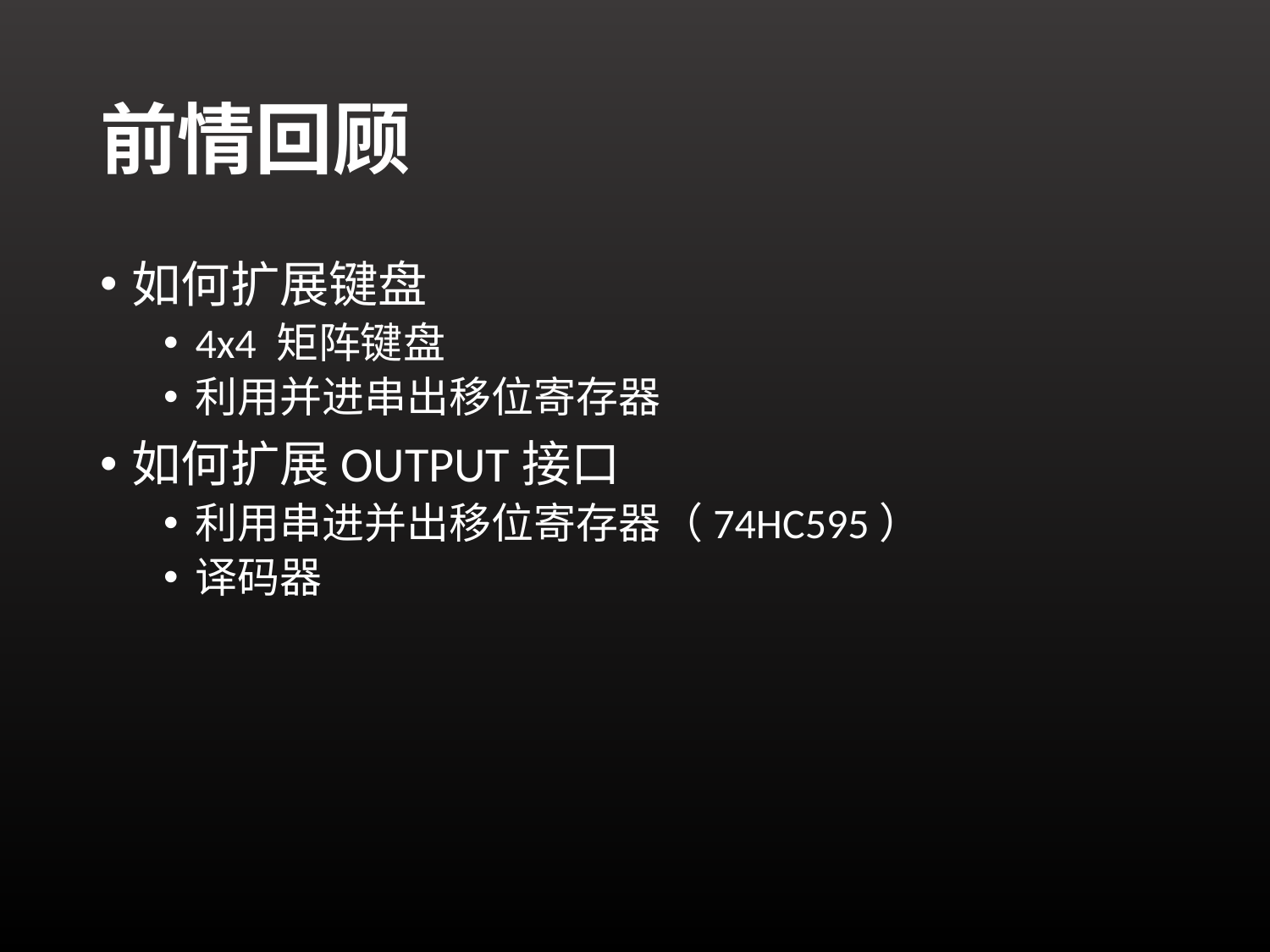

# 前情回顾
如何扩展键盘
4x4 矩阵键盘
利用并进串出移位寄存器
如何扩展OUTPUT接口
利用串进并出移位寄存器（74HC595）
译码器